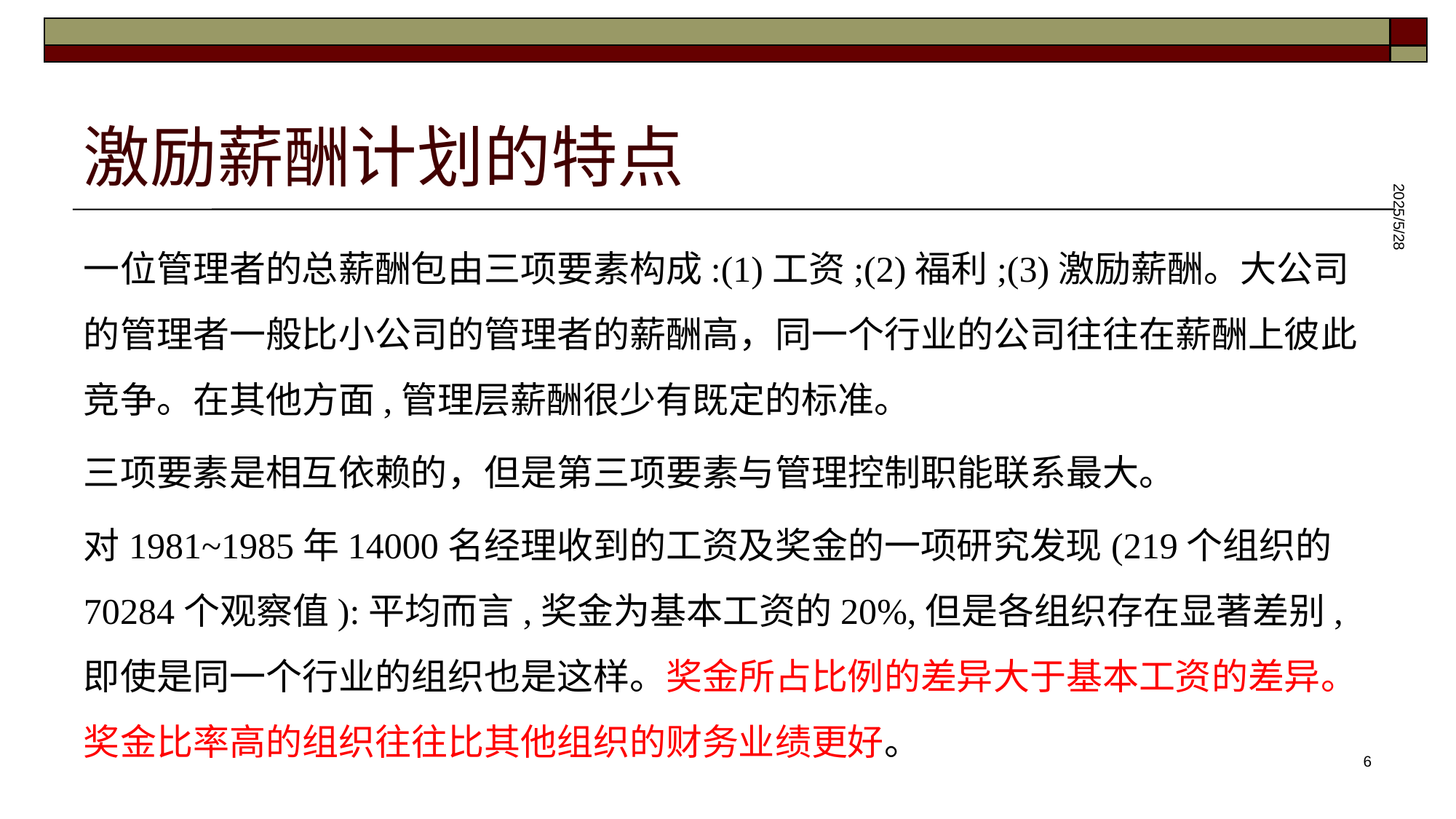

# 激励薪酬计划的特点
2025/5/28
一位管理者的总薪酬包由三项要素构成:(1)工资;(2)福利;(3)激励薪酬。大公司的管理者一般比小公司的管理者的薪酬高，同一个行业的公司往往在薪酬上彼此竞争。在其他方面,管理层薪酬很少有既定的标准。
三项要素是相互依赖的，但是第三项要素与管理控制职能联系最大。
对1981~1985年14000名经理收到的工资及奖金的一项研究发现(219个组织的70284个观察值):平均而言,奖金为基本工资的20%,但是各组织存在显著差别,即使是同一个行业的组织也是这样。奖金所占比例的差异大于基本工资的差异。奖金比率高的组织往往比其他组织的财务业绩更好。

6